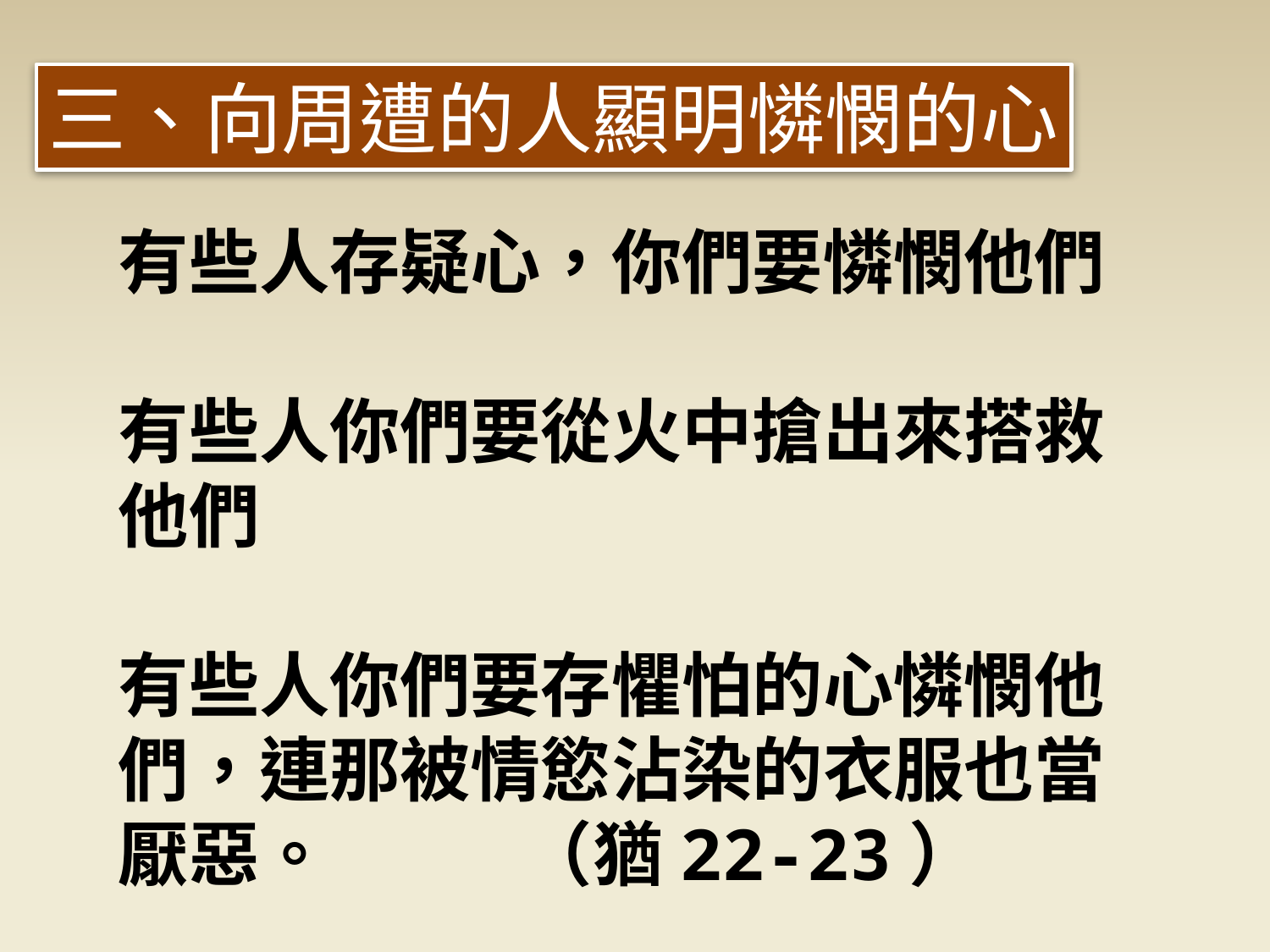

三、向周遭的人顯明憐憫的心
有些人存疑心，你們要憐憫他們

有些人你們要從火中搶出來搭救他們

有些人你們要存懼怕的心憐憫他們，連那被情慾沾染的衣服也當厭惡。            （猶22-23）